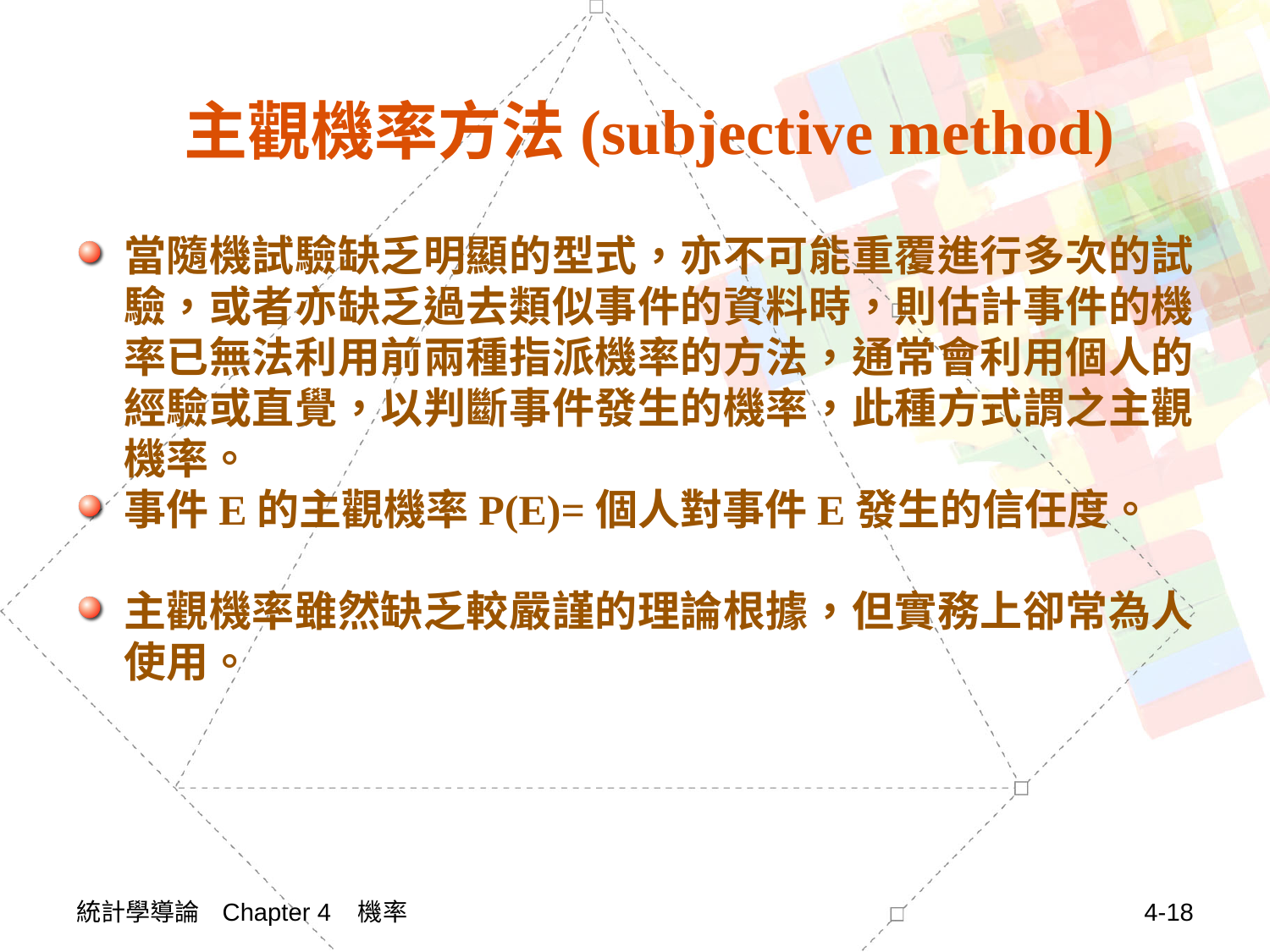

# 主觀機率方法(subjective method)
當隨機試驗缺乏明顯的型式，亦不可能重覆進行多次的試驗，或者亦缺乏過去類似事件的資料時，則估計事件的機率已無法利用前兩種指派機率的方法，通常會利用個人的經驗或直覺，以判斷事件發生的機率，此種方式謂之主觀機率。
事件E的主觀機率P(E)=個人對事件E發生的信任度。

主觀機率雖然缺乏較嚴謹的理論根據，但實務上卻常為人使用。
統計學導論   Chapter 4   機率
4-18